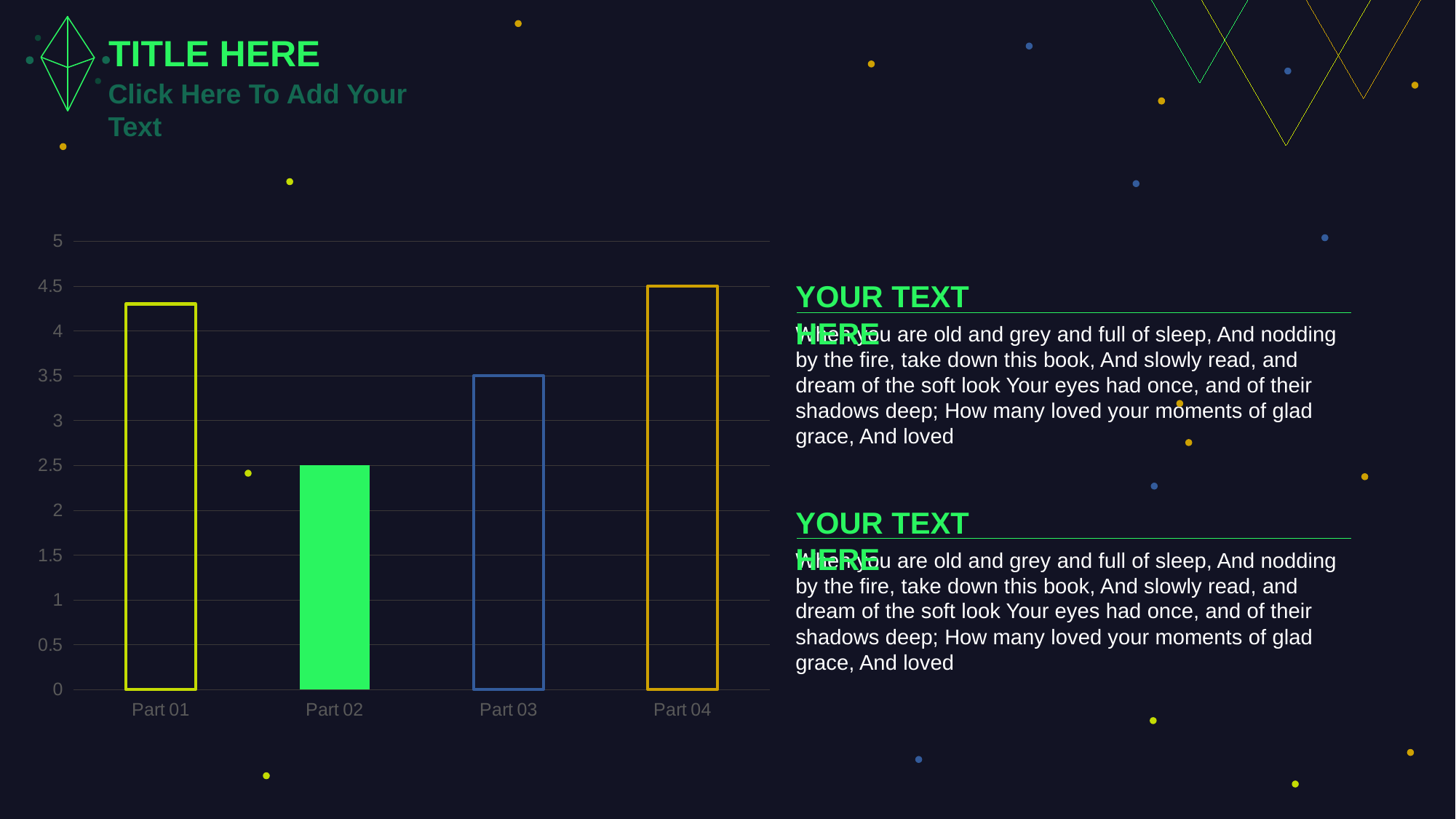

TITLE HERE
Click Here To Add Your Text

### Chart

| Category | 系列 1 |
|---|---|
| Part 01 | 4.3 |
| Part 02 | 2.5 |
| Part 03 | 3.5 |
| Part 04 | 4.5 |
YOUR TEXT HERE
When you are old and grey and full of sleep, And nodding by the fire, take down this book, And slowly read, and dream of the soft look Your eyes had once, and of their shadows deep; How many loved your moments of glad grace, And loved

YOUR TEXT HERE
When you are old and grey and full of sleep, And nodding by the fire, take down this book, And slowly read, and dream of the soft look Your eyes had once, and of their shadows deep; How many loved your moments of glad grace, And loved